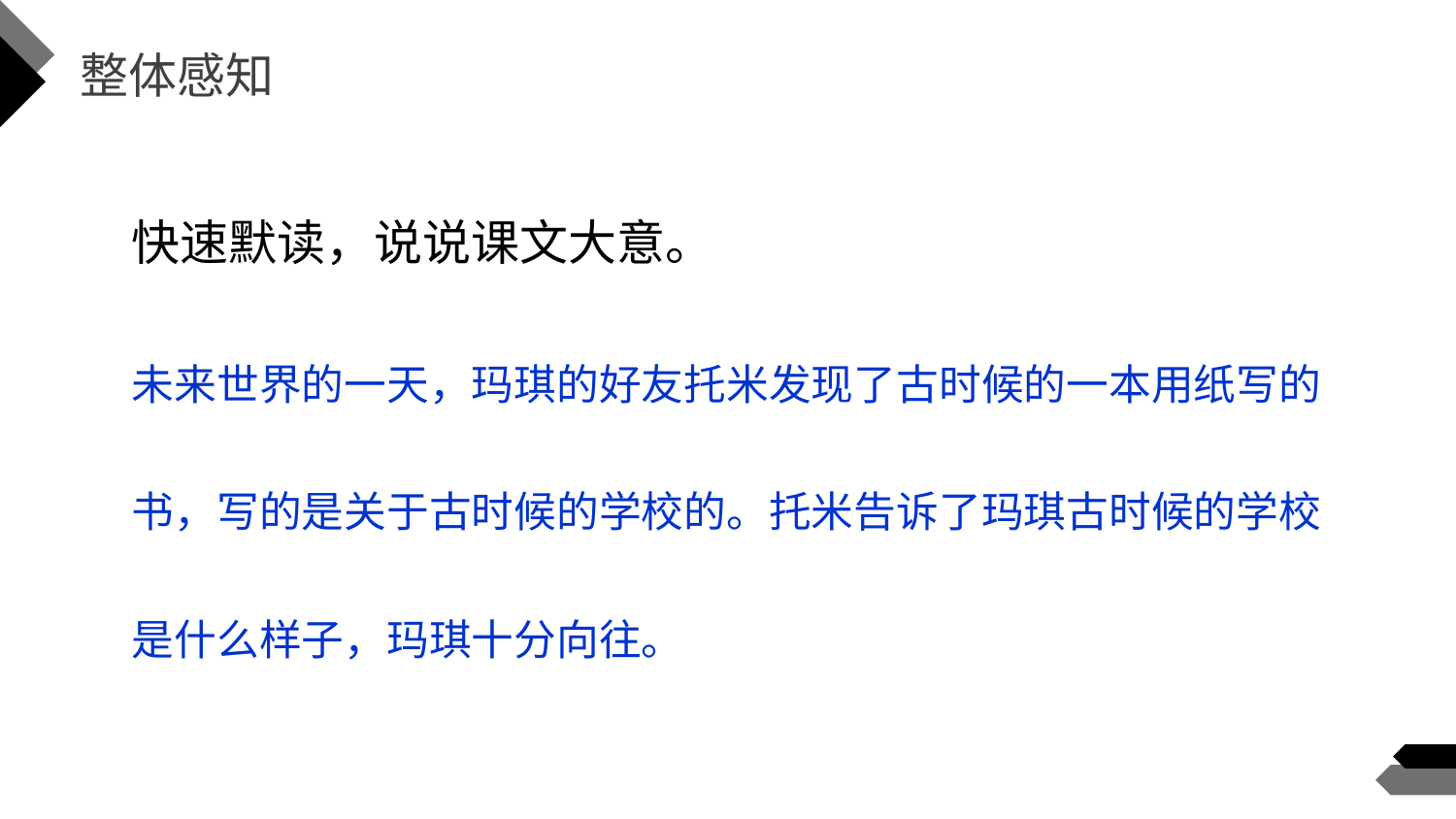

整体感知
快速默读，说说课文大意。
未来世界的一天，玛琪的好友托米发现了古时候的一本用纸写的书，写的是关于古时候的学校的。托米告诉了玛琪古时候的学校是什么样子，玛琪十分向往。